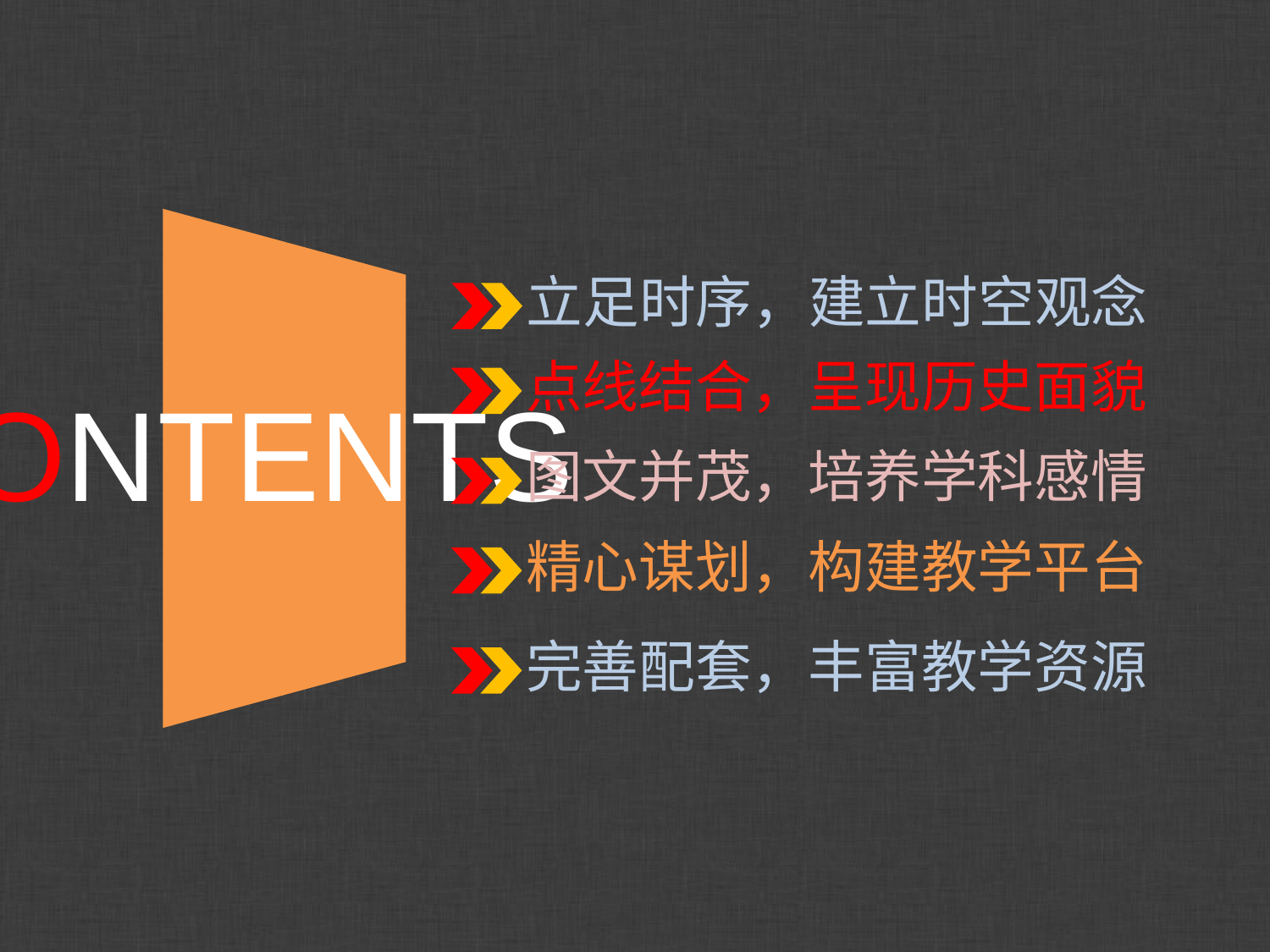

立足时序，建立时空观念

点线结合，呈现历史面貌

CONTENTS
图文并茂，培养学科感情

精心谋划，构建教学平台

完善配套，丰富教学资源